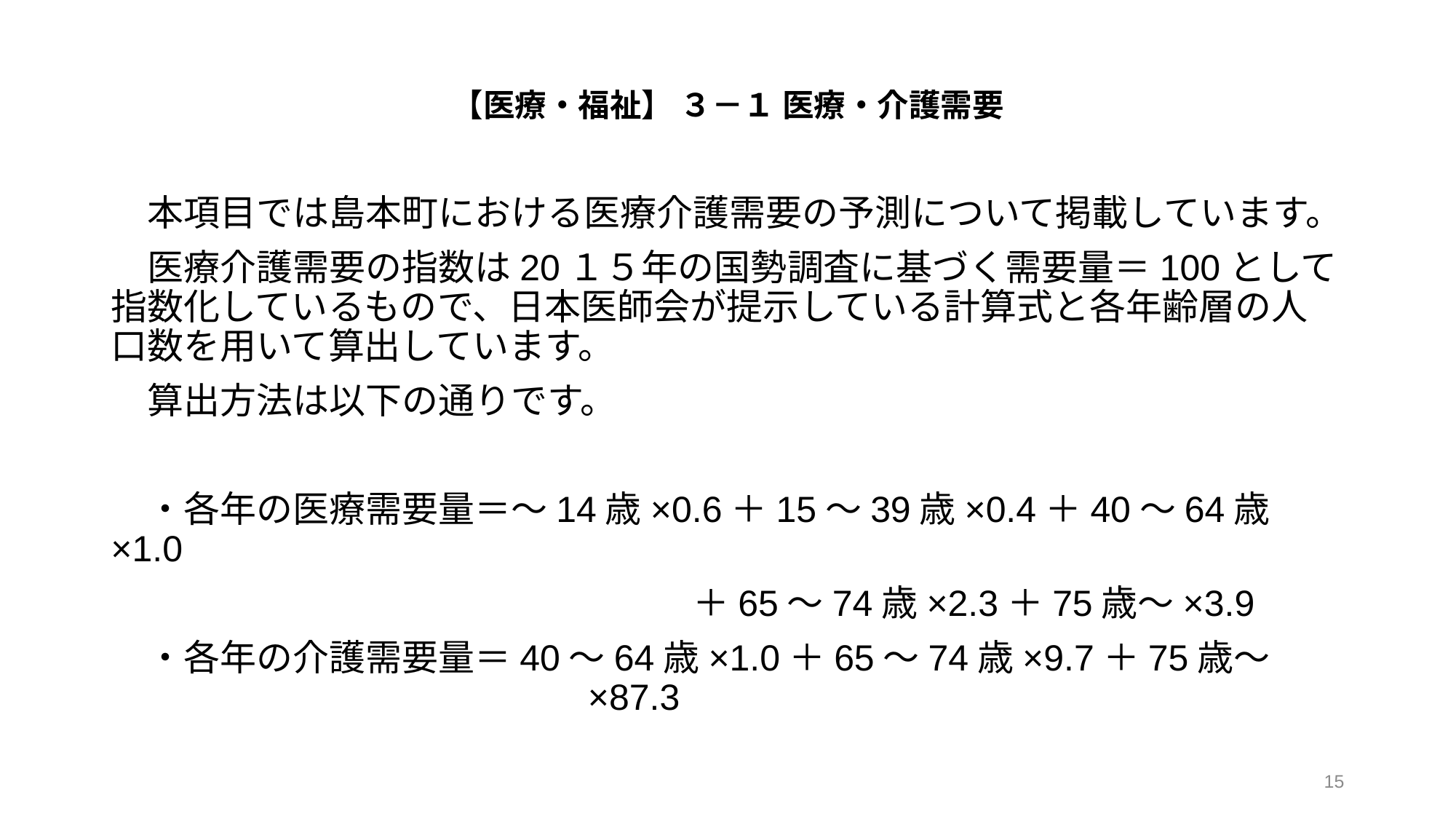

# 【医療・福祉】 ３－１ 医療・介護需要
　本項目では島本町における医療介護需要の予測について掲載しています。
　医療介護需要の指数は20１５年の国勢調査に基づく需要量＝100として指数化しているもので、日本医師会が提示している計算式と各年齢層の人口数を用いて算出しています。
　算出方法は以下の通りです。

　・各年の医療需要量＝～14歳×0.6＋15～39歳×0.4＋40～64歳×1.0
　　　　　　　　　　　　　　　　＋65～74歳×2.3＋75歳～×3.9
　・各年の介護需要量＝40～64歳×1.0＋65～74歳×9.7＋75歳～　　　　×87.3
15